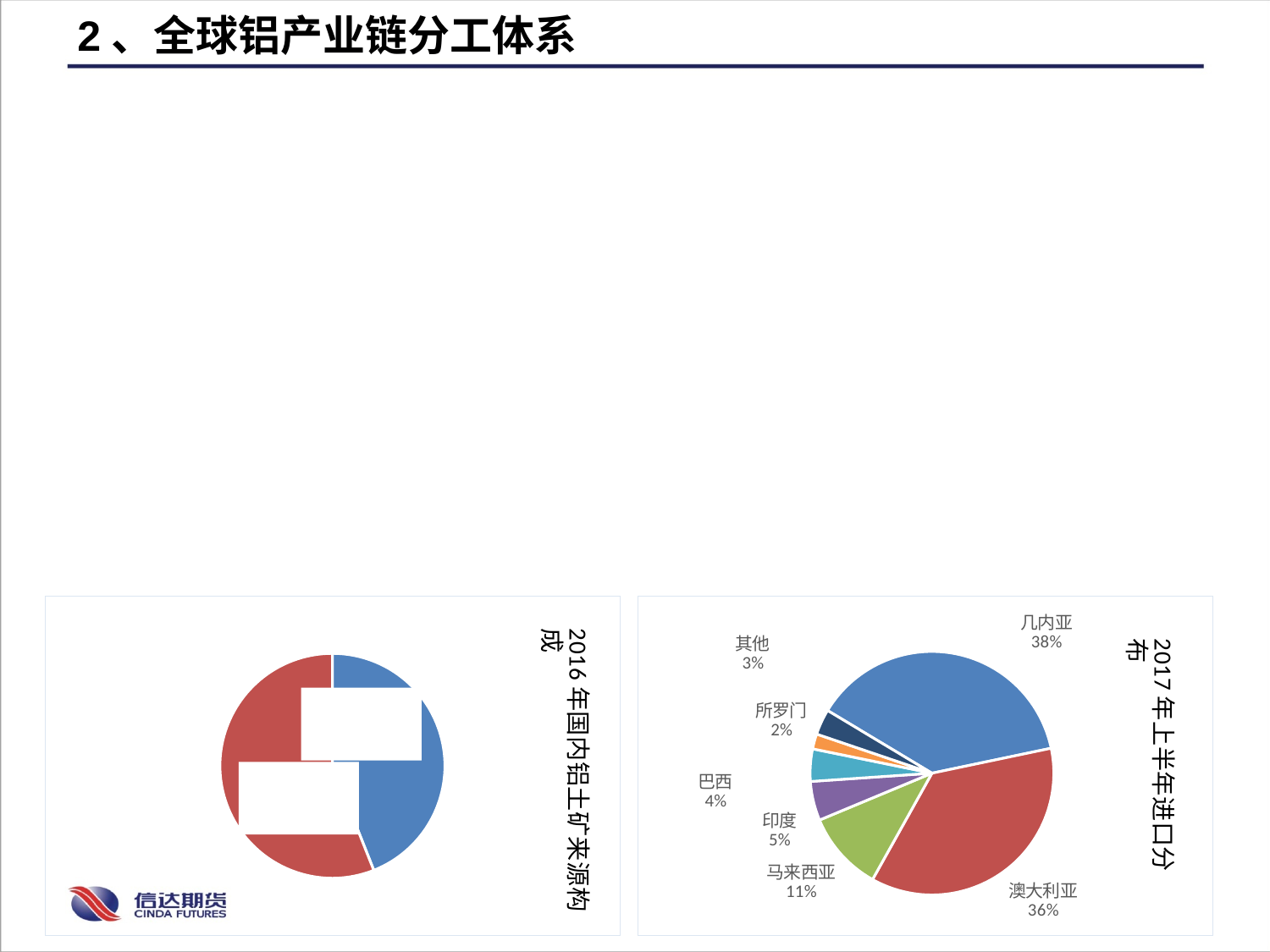

2、全球铝产业链分工体系

### Chart

| Category |  |
|---|---|
| 进口铝土矿（5177万吨） | 0.44 |
| 自产铝土矿（6500万吨） | 0.56 |

### Chart

| Category |  |
|---|---|
| 几内亚 | 0.381 |
| 澳大利亚 | 0.364 |
| 马来西亚 | 0.106 |
| 印度 | 0.052 |
| 巴西 | 0.043 |
| 所罗门 | 0.02 |
| 其他 | 0.03399999999999992 |